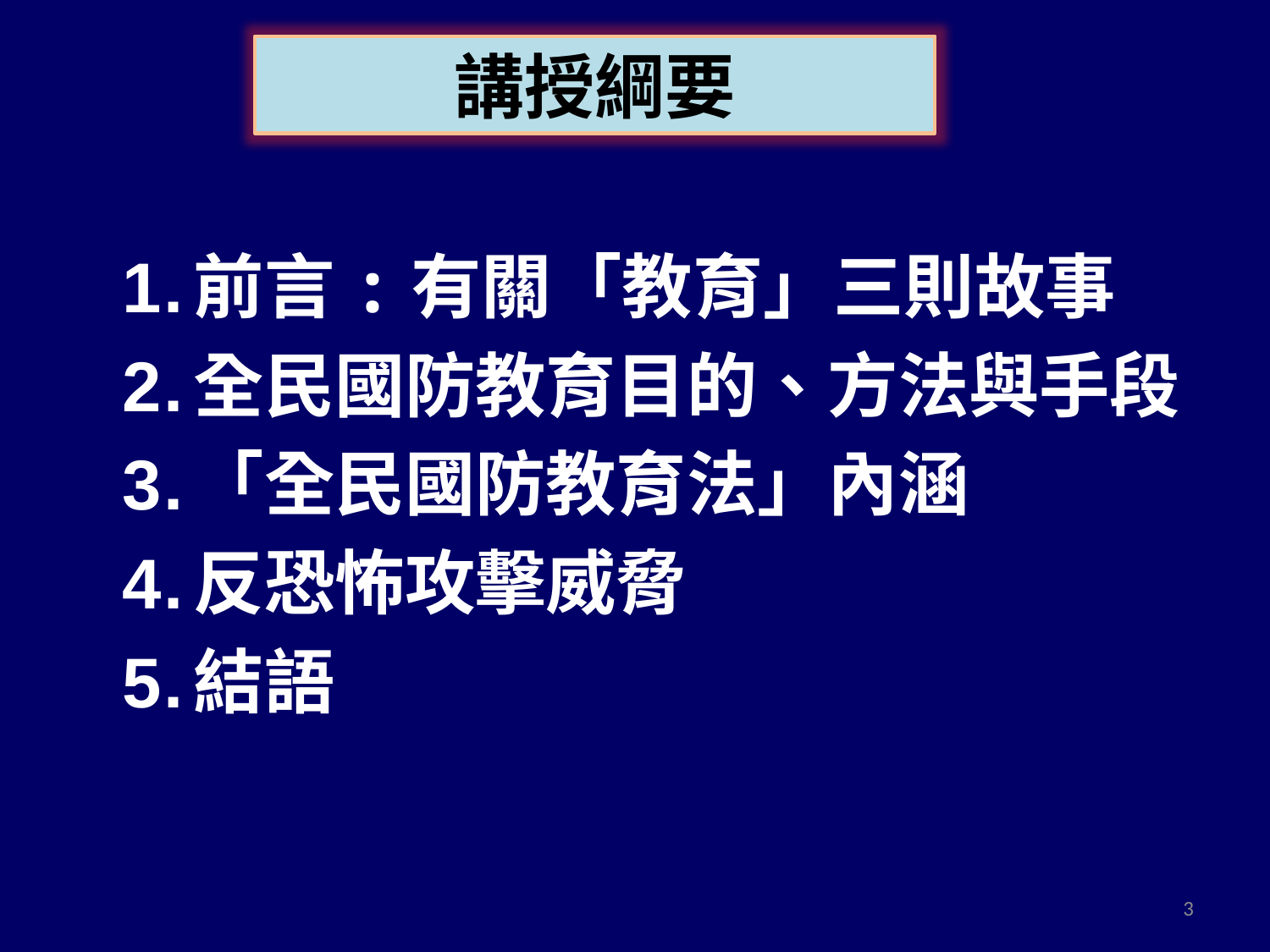

講授綱要
前言:有關「教育」三則故事
全民國防教育目的、方法與手段
「全民國防教育法」內涵
反恐怖攻擊威脅
結語

3